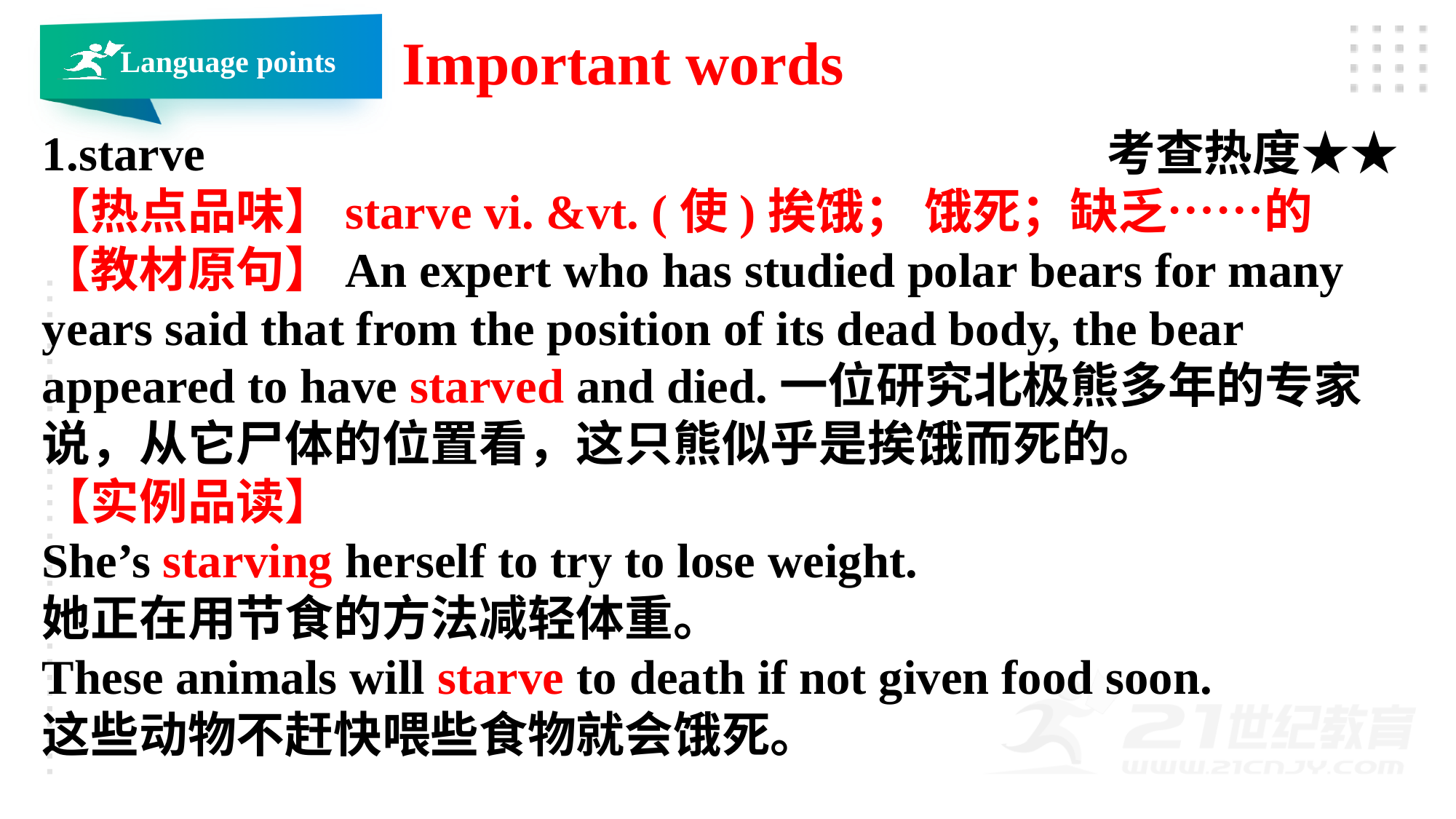

Important words
Language points
1.starve                                                                         考查热度★★
【热点品味】starve vi. &vt. (使)挨饿； 饿死；缺乏……的
【教材原句】An expert who has studied polar bears for many years said that from the position of its dead body, the bear appeared to have starved and died.一位研究北极熊多年的专家说，从它尸体的位置看，这只熊似乎是挨饿而死的。
【实例品读】
She’s starving herself to try to lose weight.
她正在用节食的方法减轻体重。
These animals will starve to death if not given food soon.
这些动物不赶快喂些食物就会饿死。